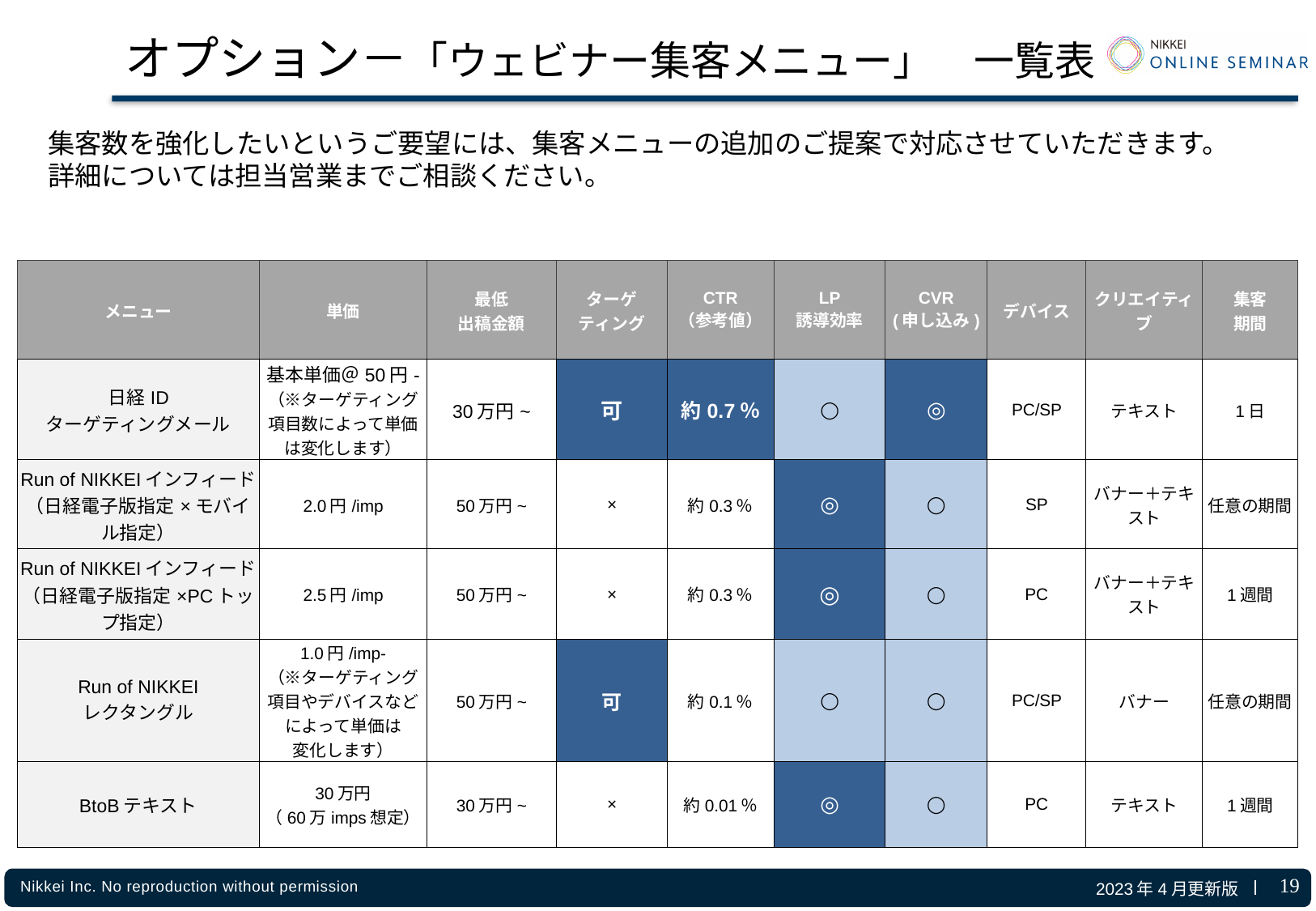

# オプション－「ウェビナー集客メニュー」　一覧表
集客数を強化したいというご要望には、集客メニューの追加のご提案で対応させていただきます。
詳細については担当営業までご相談ください。
| メニュー | 単価 | 最低 出稿金額 | ターゲ ティング | CTR （参考値） | LP 誘導効率 | CVR (申し込み) | デバイス | クリエイティブ | 集客 期間 |
| --- | --- | --- | --- | --- | --- | --- | --- | --- | --- |
| 日経ID ターゲティングメール | 基本単価＠50円- （※ターゲティング項目数によって単価は変化します） | 30万円~ | 可 | 約0.7％ | ◯ | ◎ | PC/SP | テキスト | 1日 |
| Run of NIKKEIインフィード （日経電子版指定×モバイル指定） | 2.0円/imp | 50万円~ | × | 約0.3％ | ◎ | ◯ | SP | バナー＋テキスト | 任意の期間 |
| Run of NIKKEIインフィード （日経電子版指定×PCトップ指定） | 2.5円/imp | 50万円~ | × | 約0.3％ | ◎ | ◯ | PC | バナー＋テキスト | 1週間 |
| Run of NIKKEI レクタングル | 1.0円/imp- （※ターゲティング項目やデバイスなどによって単価は 変化します） | 50万円~ | 可 | 約0.1％ | ◯ | ◯ | PC/SP | バナー | 任意の期間 |
| BtoBテキスト | 30万円 （60万imps想定） | 30万円~ | × | 約0.01％ | ◎ | ◯ | PC | テキスト | 1週間 |
19